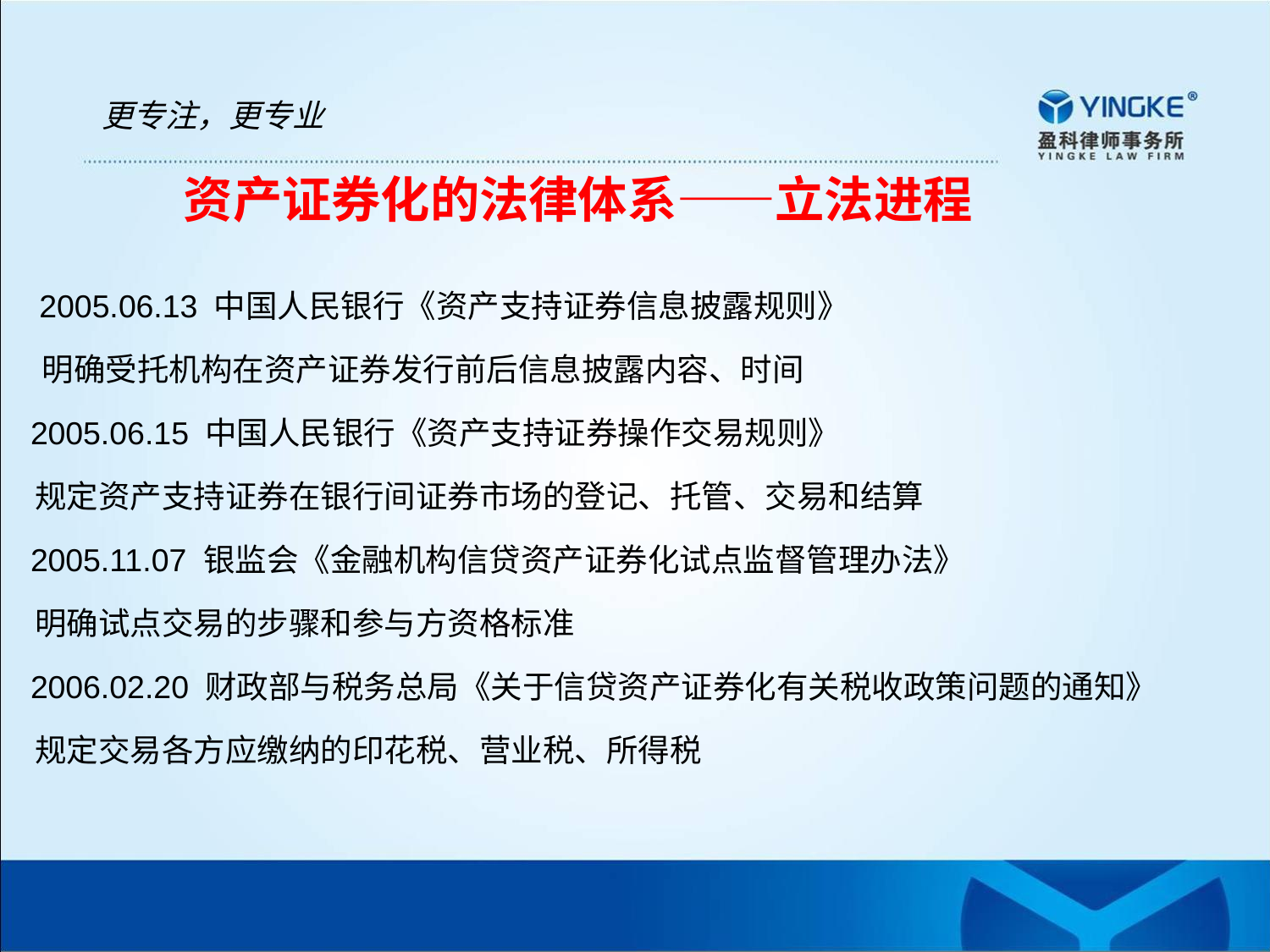

更专注，更专业
                资产证券化的法律体系——立法进程

   2005.06.13 中国人民银行《资产支持证券信息披露规则》
   明确受托机构在资产证券发行前后信息披露内容、时间
  2005.06.15 中国人民银行《资产支持证券操作交易规则》
  规定资产支持证券在银行间证券市场的登记、托管、交易和结算
  2005.11.07 银监会《金融机构信贷资产证券化试点监督管理办法》
  明确试点交易的步骤和参与方资格标准
  2006.02.20 财政部与税务总局《关于信贷资产证券化有关税收政策问题的通知》
  规定交易各方应缴纳的印花税、营业税、所得税